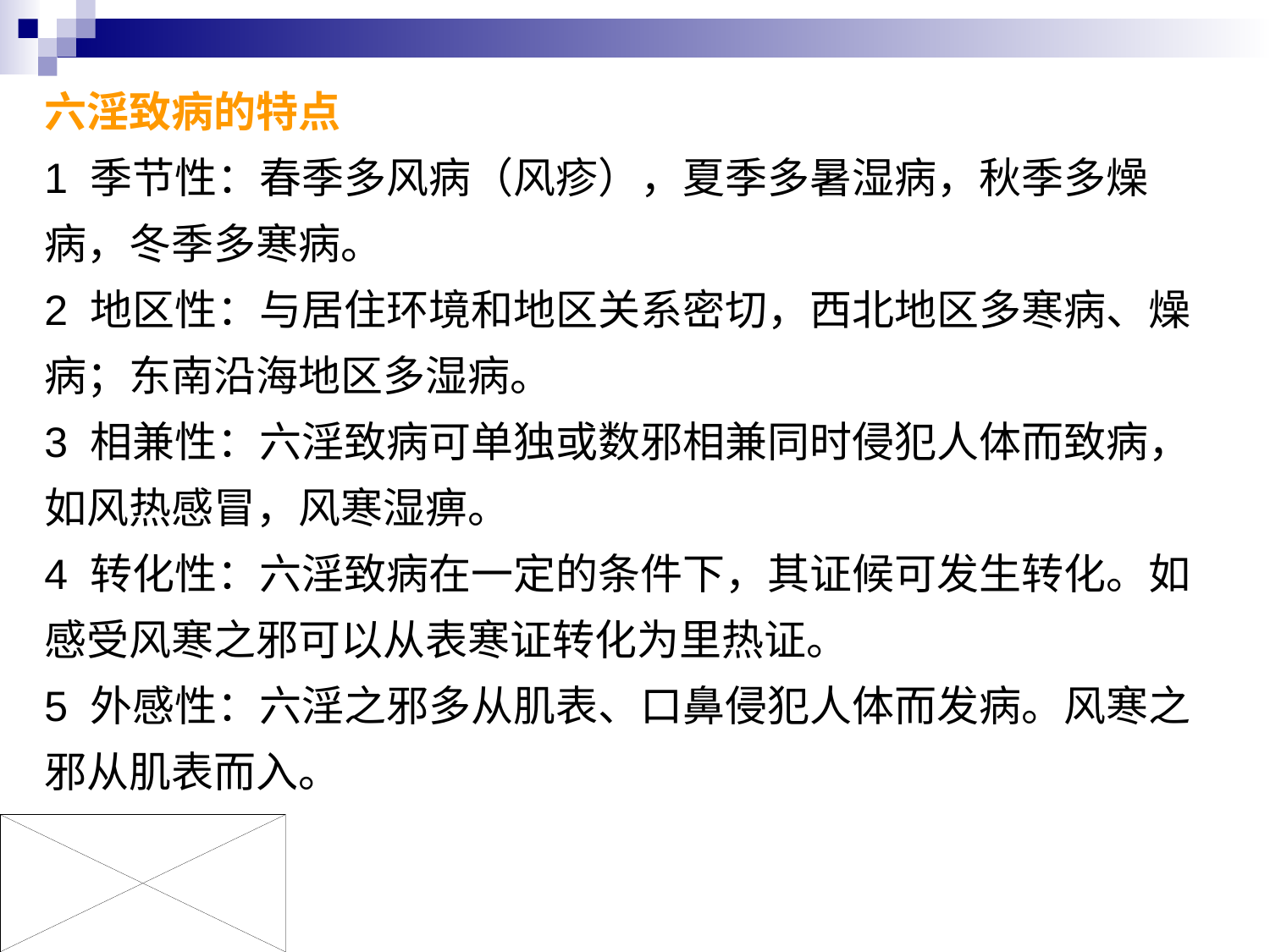

六淫致病的特点
1 季节性：春季多风病（风疹），夏季多暑湿病，秋季多燥病，冬季多寒病。
2 地区性：与居住环境和地区关系密切，西北地区多寒病、燥病；东南沿海地区多湿病。
3 相兼性：六淫致病可单独或数邪相兼同时侵犯人体而致病，如风热感冒，风寒湿痹。
4 转化性：六淫致病在一定的条件下，其证候可发生转化。如感受风寒之邪可以从表寒证转化为里热证。
5 外感性：六淫之邪多从肌表、口鼻侵犯人体而发病。风寒之邪从肌表而入。